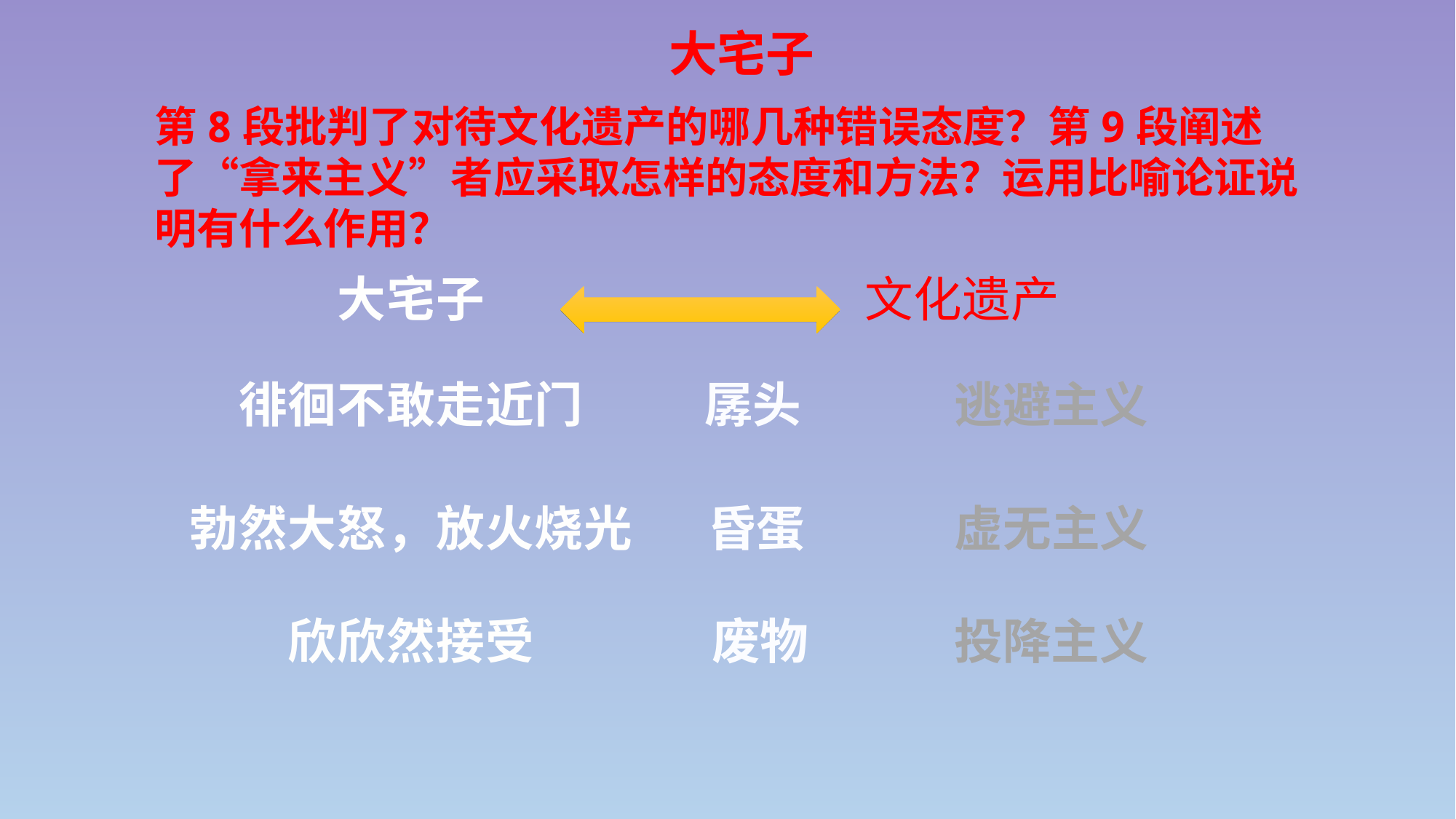

大宅子
第8段批判了对待文化遗产的哪几种错误态度？第9段阐述了“拿来主义”者应采取怎样的态度和方法？运用比喻论证说明有什么作用？
大宅子
文化遗产

徘徊不敢走近门
孱头
逃避主义
勃然大怒，放火烧光
昏蛋
虚无主义
欣欣然接受
废物
投降主义